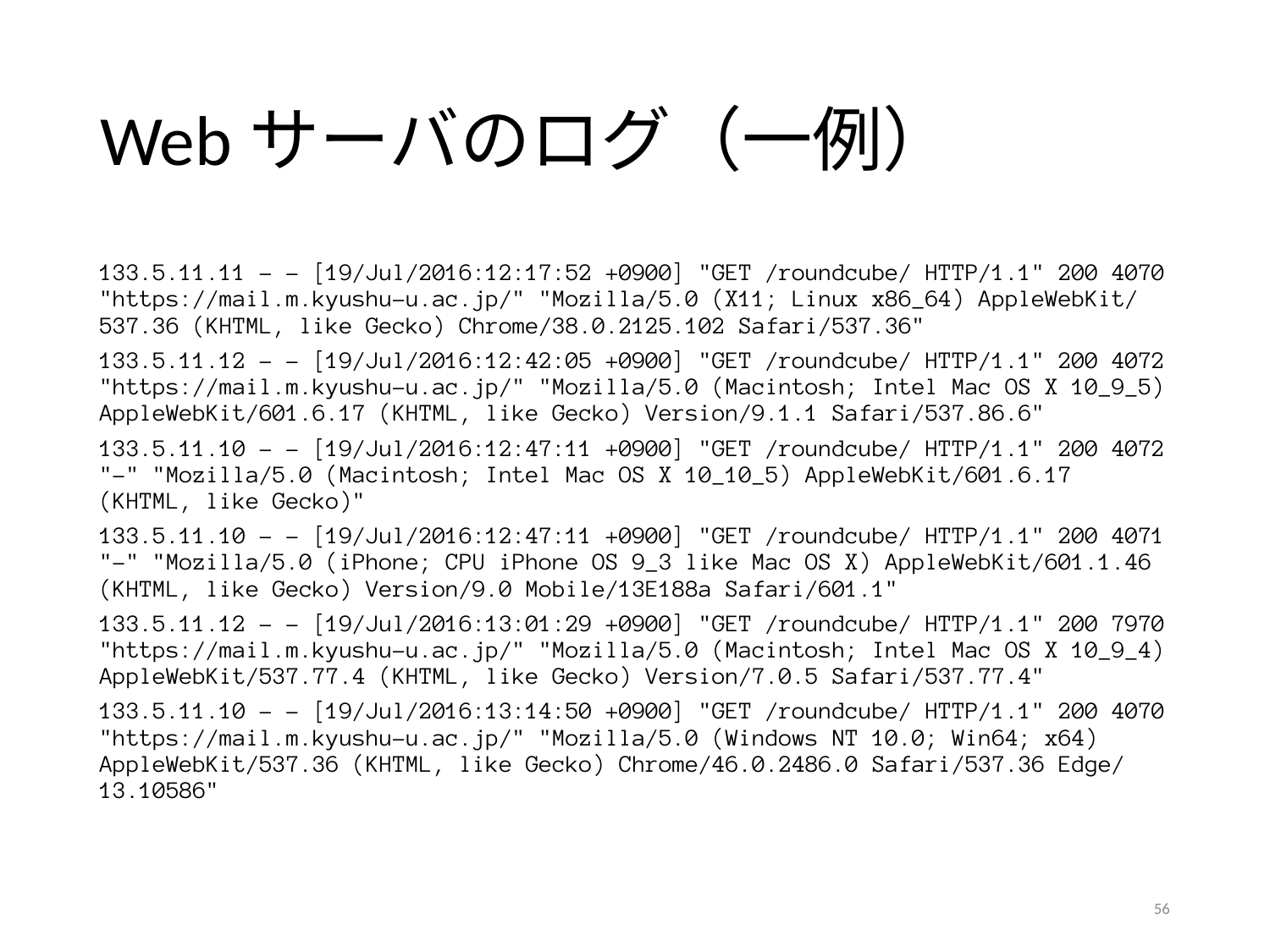

# Webサーバのログ（一例）
133.5.11.11 - - [19/Jul/2016:12:17:52 +0900] "GET /roundcube/ HTTP/1.1" 200 4070 "https://mail.m.kyushu-u.ac.jp/" "Mozilla/5.0 (X11; Linux x86_64) AppleWebKit/537.36 (KHTML, like Gecko) Chrome/38.0.2125.102 Safari/537.36"
133.5.11.12 - - [19/Jul/2016:12:42:05 +0900] "GET /roundcube/ HTTP/1.1" 200 4072 "https://mail.m.kyushu-u.ac.jp/" "Mozilla/5.0 (Macintosh; Intel Mac OS X 10_9_5) AppleWebKit/601.6.17 (KHTML, like Gecko) Version/9.1.1 Safari/537.86.6"
133.5.11.10 - - [19/Jul/2016:12:47:11 +0900] "GET /roundcube/ HTTP/1.1" 200 4072 "-" "Mozilla/5.0 (Macintosh; Intel Mac OS X 10_10_5) AppleWebKit/601.6.17 (KHTML, like Gecko)"
133.5.11.10 - - [19/Jul/2016:12:47:11 +0900] "GET /roundcube/ HTTP/1.1" 200 4071 "-" "Mozilla/5.0 (iPhone; CPU iPhone OS 9_3 like Mac OS X) AppleWebKit/601.1.46 (KHTML, like Gecko) Version/9.0 Mobile/13E188a Safari/601.1"
133.5.11.12 - - [19/Jul/2016:13:01:29 +0900] "GET /roundcube/ HTTP/1.1" 200 7970 "https://mail.m.kyushu-u.ac.jp/" "Mozilla/5.0 (Macintosh; Intel Mac OS X 10_9_4) AppleWebKit/537.77.4 (KHTML, like Gecko) Version/7.0.5 Safari/537.77.4"
133.5.11.10 - - [19/Jul/2016:13:14:50 +0900] "GET /roundcube/ HTTP/1.1" 200 4070 "https://mail.m.kyushu-u.ac.jp/" "Mozilla/5.0 (Windows NT 10.0; Win64; x64) AppleWebKit/537.36 (KHTML, like Gecko) Chrome/46.0.2486.0 Safari/537.36 Edge/13.10586"
56